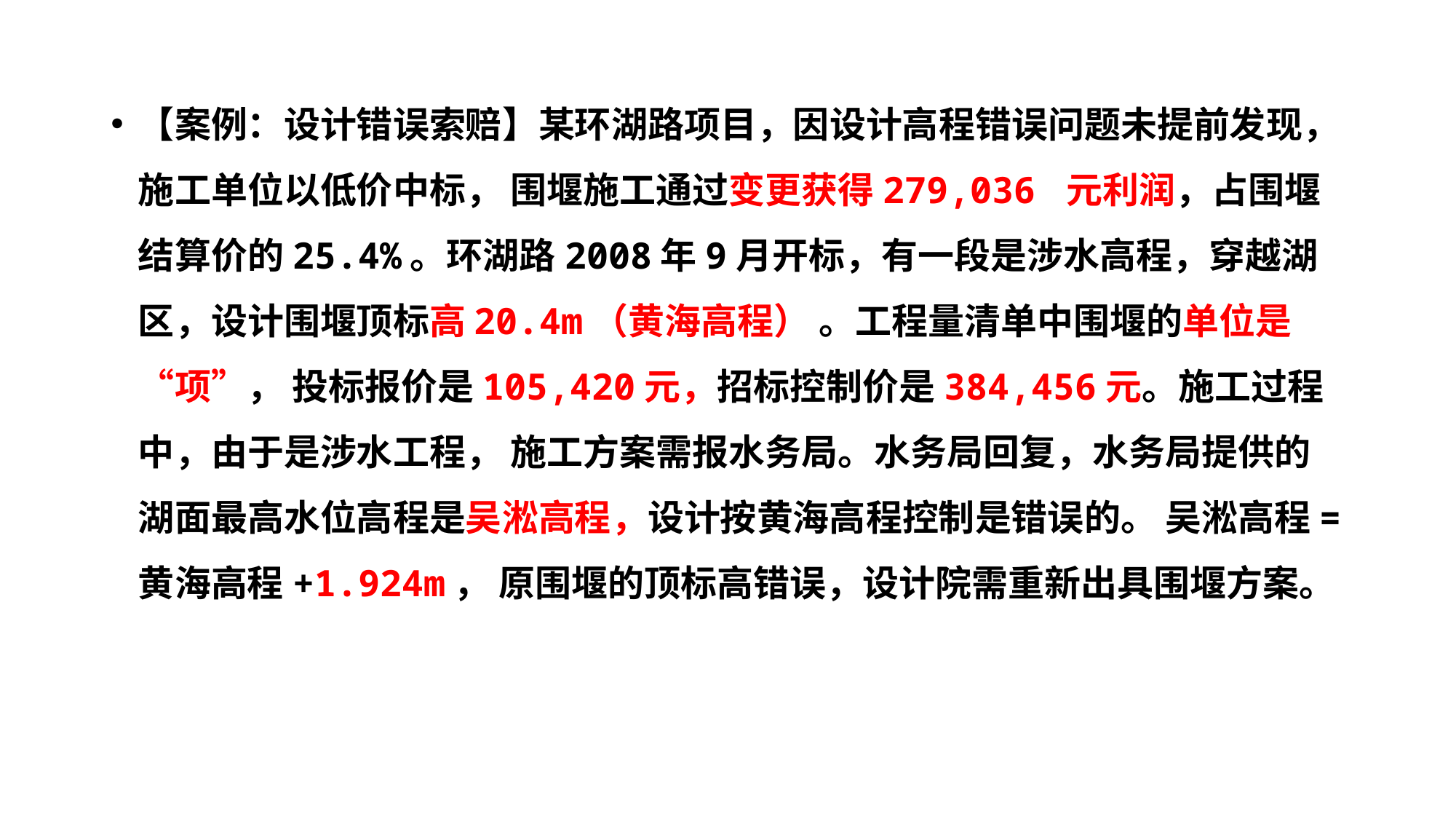

【案例：设计错误索赔】某环湖路项目，因设计高程错误问题未提前发现，施工单位以低价中标， 围堰施工通过变更获得279,036 元利润，占围堰结算价的25.4%。环湖路2008年9月开标，有一段是涉水高程，穿越湖区，设计围堰顶标高20.4m（黄海高程） 。工程量清单中围堰的单位是“项”， 投标报价是105,420元，招标控制价是384,456元。施工过程中，由于是涉水工程， 施工方案需报水务局。水务局回复，水务局提供的湖面最高水位高程是吴淞高程，设计按黄海高程控制是错误的。 吴淞高程=黄海高程+1.924m， 原围堰的顶标高错误，设计院需重新出具围堰方案。